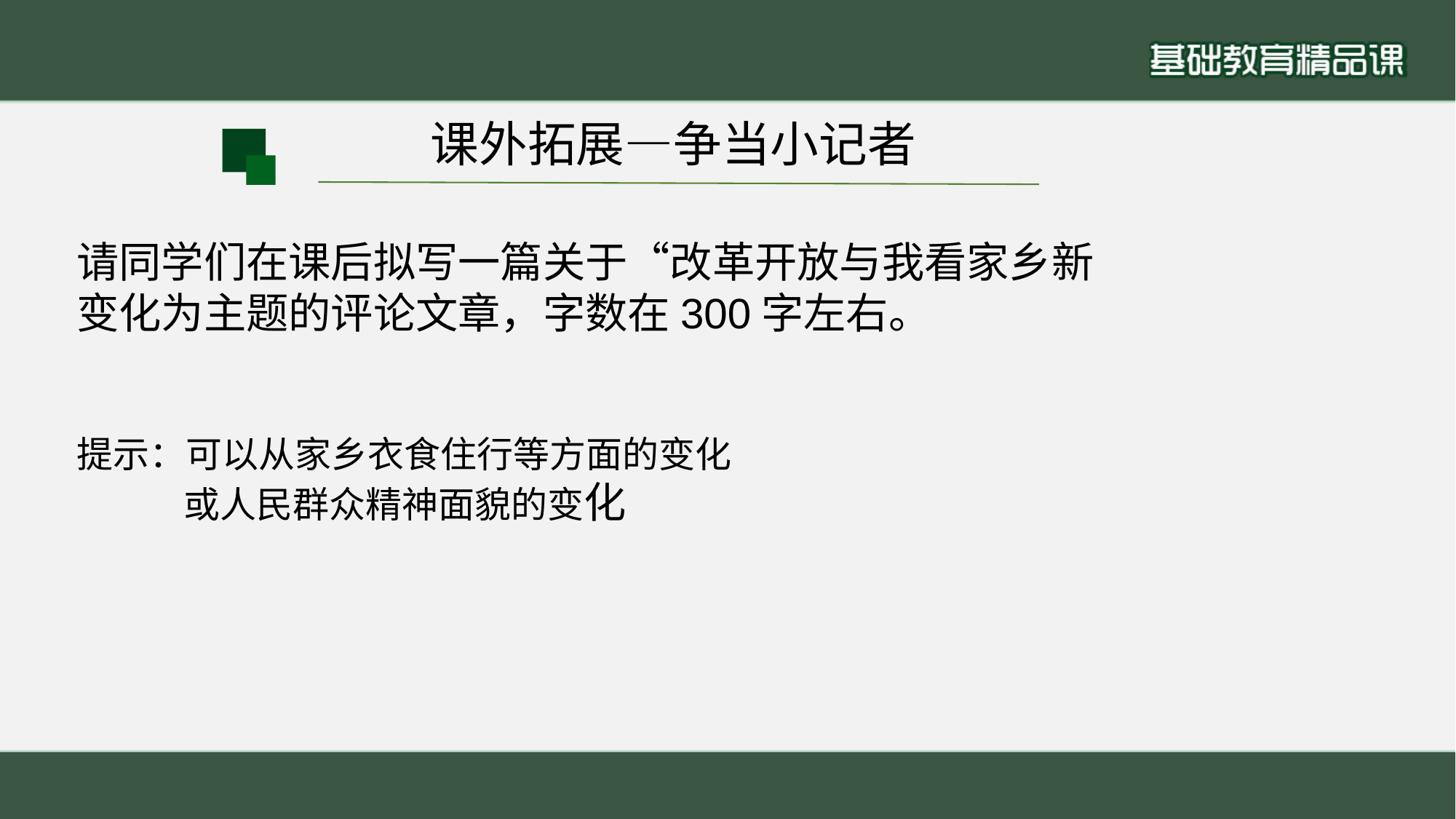

课外拓展—争当小记者

请同学们在课后拟写一篇关于“改革开放与我看家乡新变化为主题的评论文章，字数在300字左右。

提示：可以从家乡衣食住行等方面的变化
            或人民群众精神面貌的变化